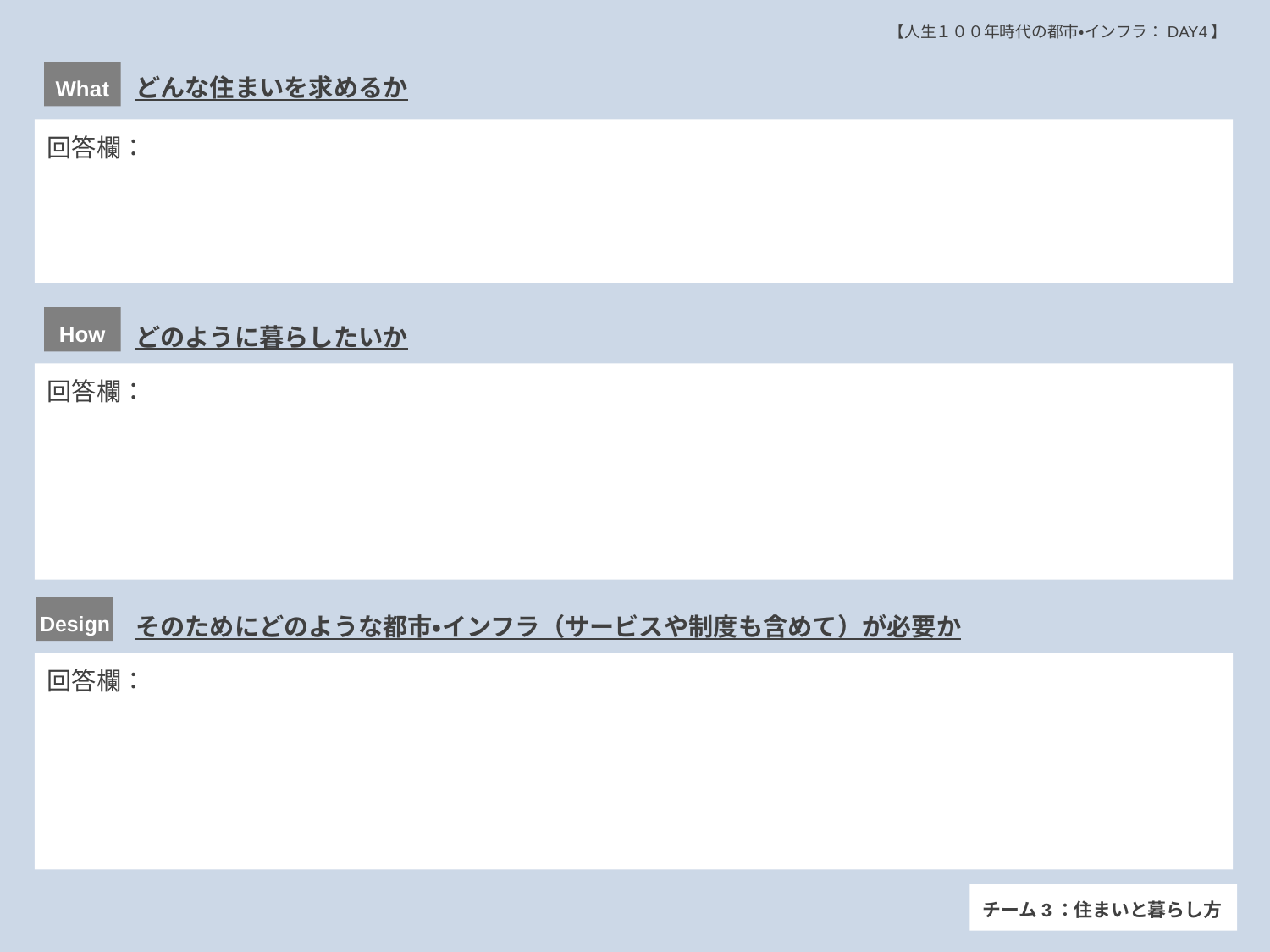

【人生１００年時代の都市・インフラ：DAY4】
どんな住まいを求めるか

What
回答欄：

How
どのように暮らしたいか
回答欄：

Design
そのためにどのような都市・インフラ（サービスや制度も含めて）が必要か
回答欄：
チーム3：住まいと暮らし方